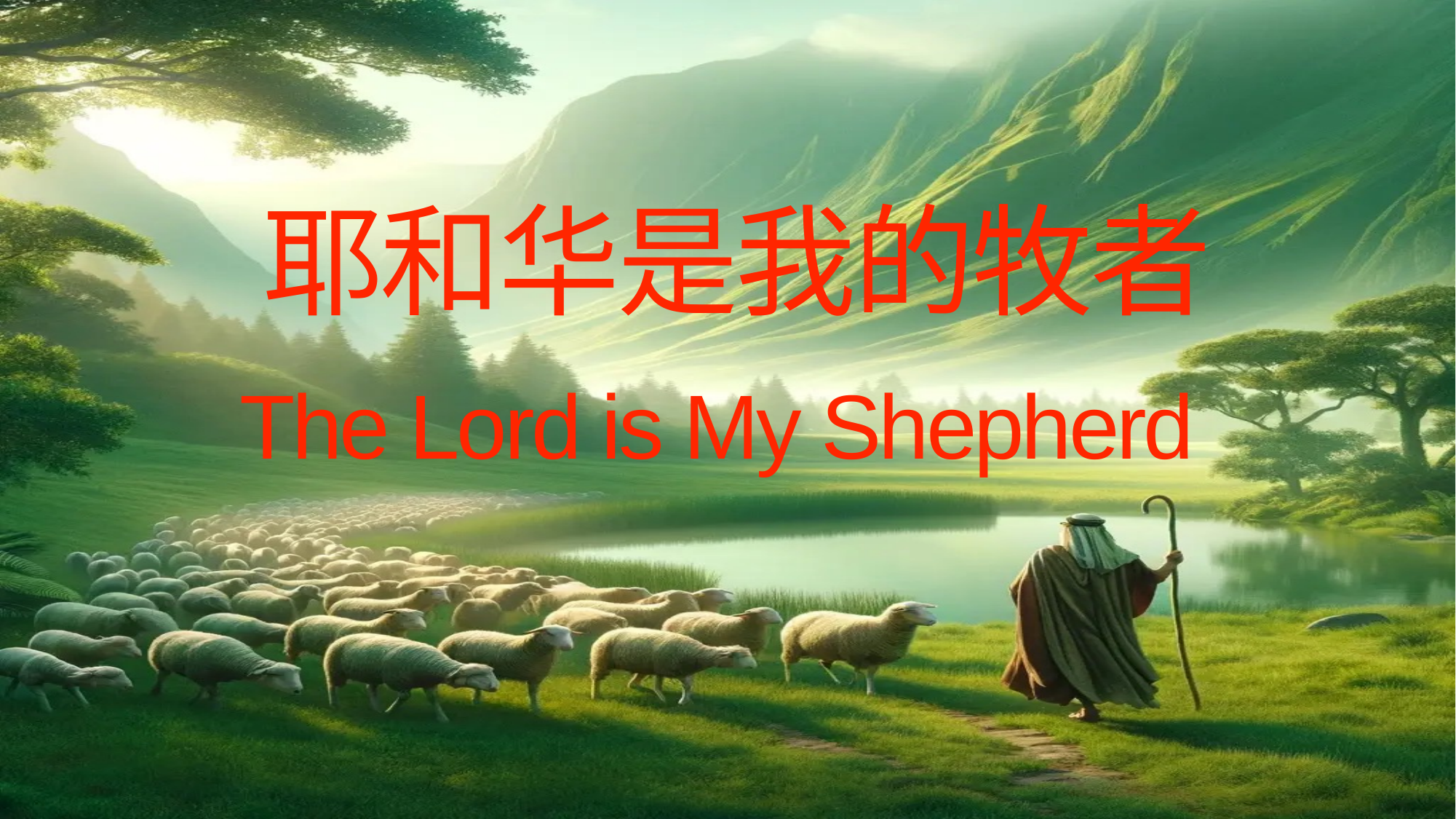

# 耶和华是我的牧者
The Lord is My Shepherd